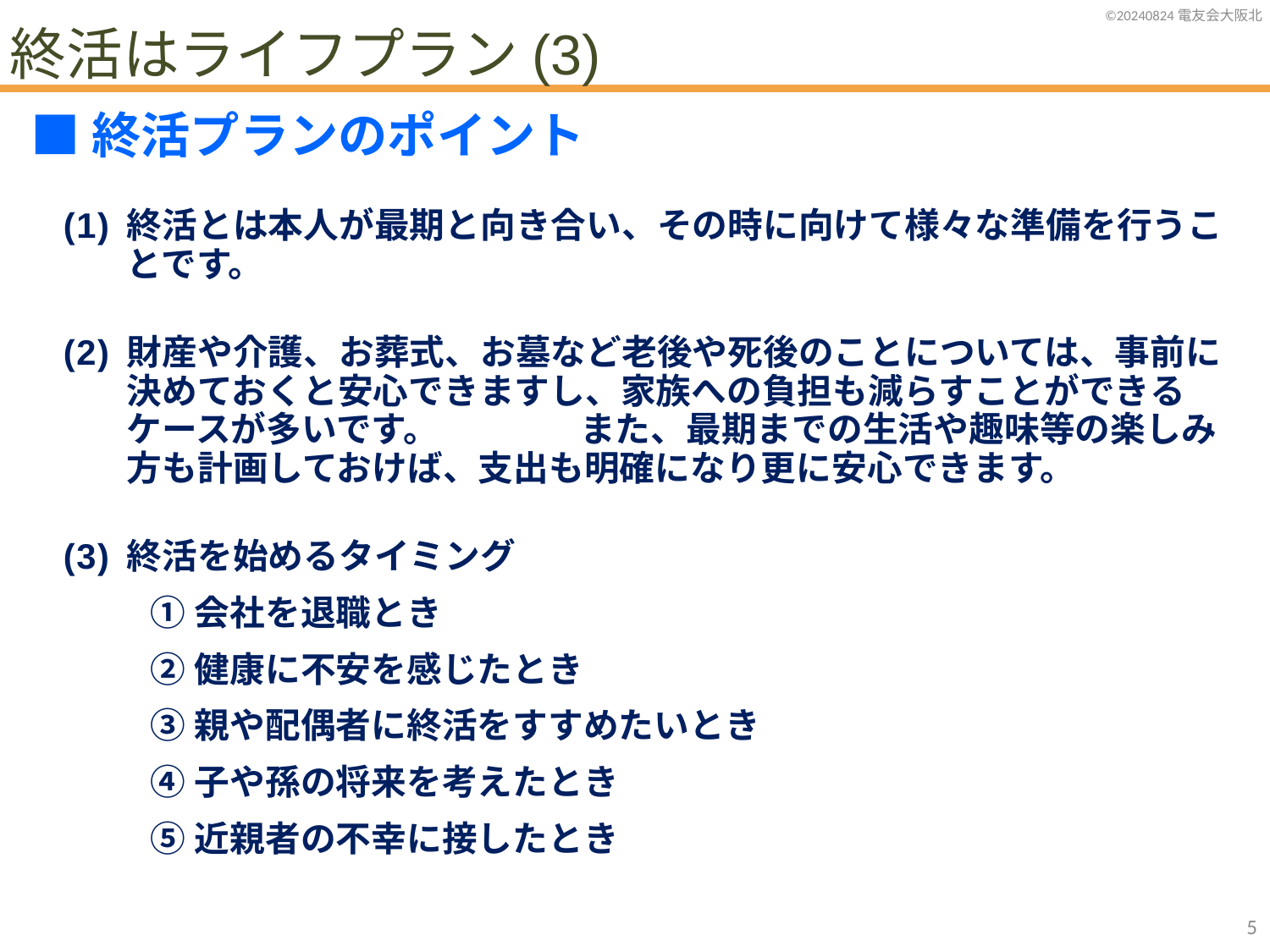

終活はライフプラン(3)
■終活プランのポイント
終活とは本人が最期と向き合い、その時に向けて様々な準備を行うことです。
財産や介護、お葬式、お墓など老後や死後のことについては、事前に決めておくと安心できますし、家族への負担も減らすことができるケースが多いです。　　　　また、最期までの生活や趣味等の楽しみ方も計画しておけば、支出も明確になり更に安心できます。
終活を始めるタイミング
①会社を退職とき
②健康に不安を感じたとき
③親や配偶者に終活をすすめたいとき
④子や孫の将来を考えたとき
⑤近親者の不幸に接したとき

5